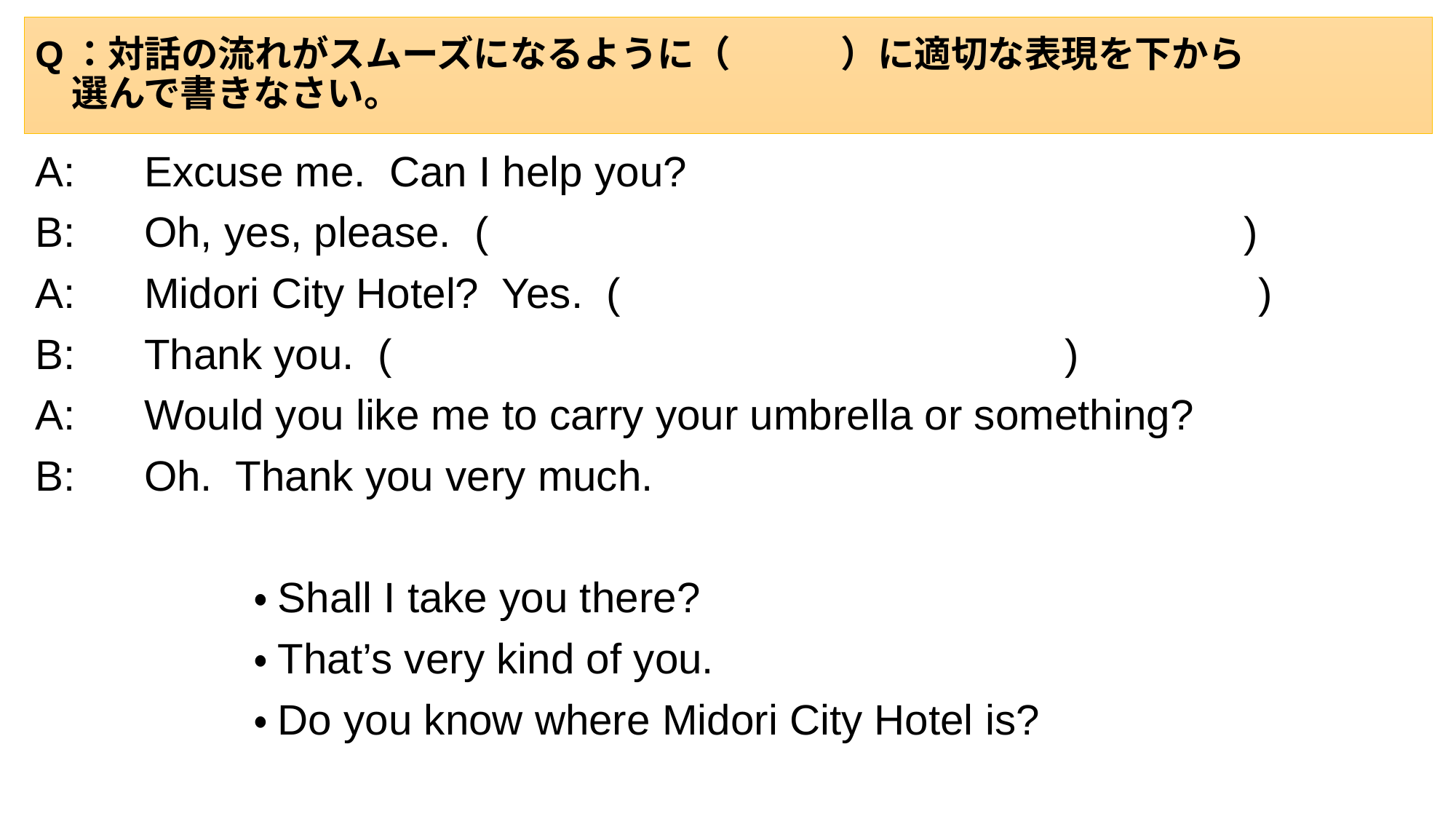

# Q：対話の流れがスムーズになるように（　　　）に適切な表現を下から　　　　 　選んで書きなさい。
A:	Excuse me.  Can I help you?
B:	Oh, yes, please.  (                                                                )
A:	Midori City Hotel?  Yes.  (                                                      )
B:	Thank you.  (                                                         )
A:	Would you like me to carry your umbrella or something?
B:	Oh.  Thank you very much.

		・Shall I take you there?
		・That’s very kind of you.
		・Do you know where Midori City Hotel is?